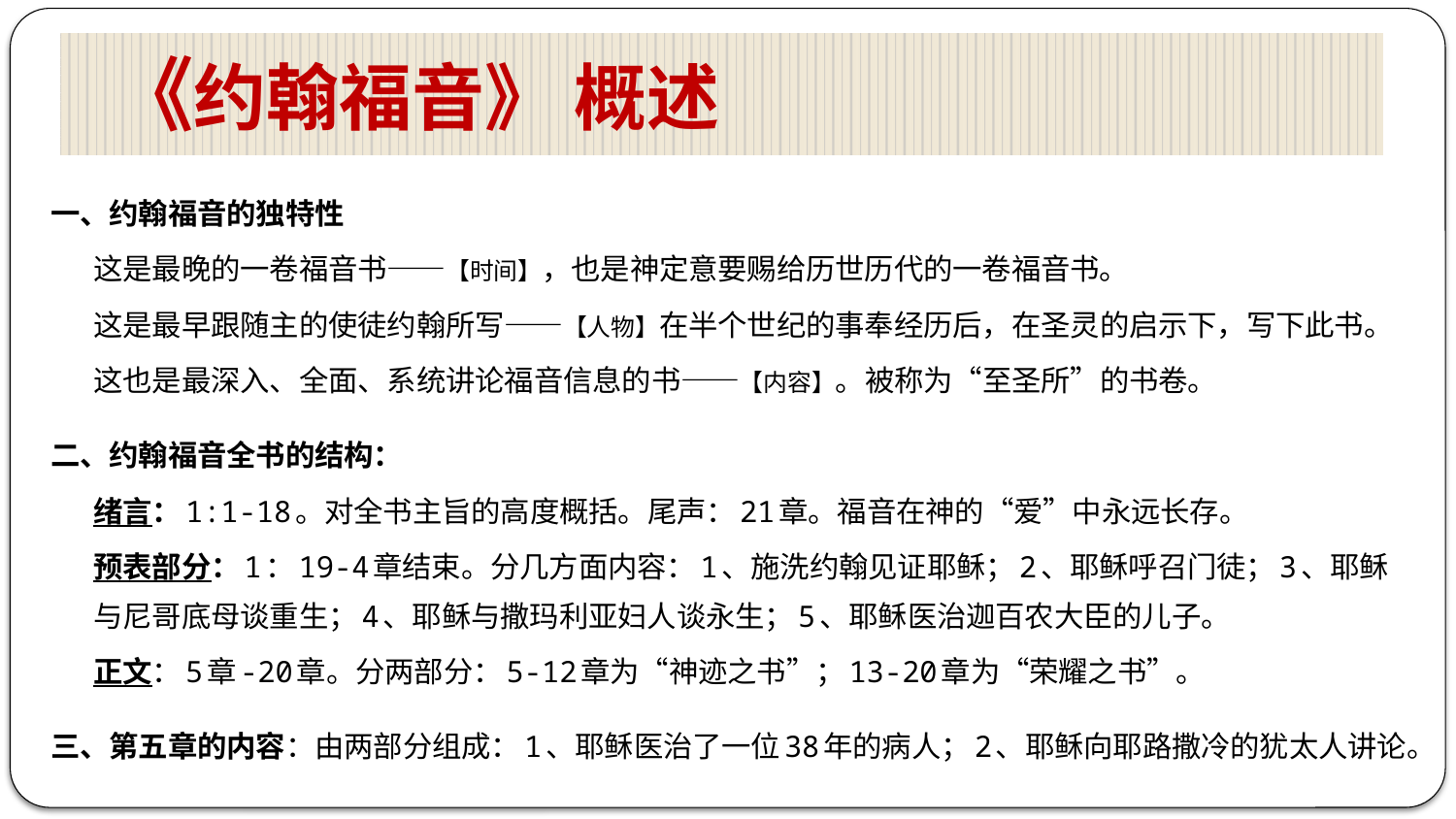

# 《约翰福音》 概述

一、约翰福音的独特性
	这是最晚的一卷福音书——【时间】，也是神定意要赐给历世历代的一卷福音书。
	这是最早跟随主的使徒约翰所写——【人物】在半个世纪的事奉经历后，在圣灵的启示下，写下此书。
	这也是最深入、全面、系统讲论福音信息的书——【内容】。被称为“至圣所”的书卷。

二、约翰福音全书的结构：
	绪言：1:1-18。对全书主旨的高度概括。尾声：21章。福音在神的“爱”中永远长存。
	预表部分：1：19-4章结束。分几方面内容：1、施洗约翰见证耶稣；2、耶稣呼召门徒；3、耶稣与尼哥底母谈重生；4、耶稣与撒玛利亚妇人谈永生；5、耶稣医治迦百农大臣的儿子。
	正文：5章-20章。分两部分：5-12章为“神迹之书”；13-20章为“荣耀之书”。

三、第五章的内容：由两部分组成：1、耶稣医治了一位38年的病人；2、耶稣向耶路撒冷的犹太人讲论。